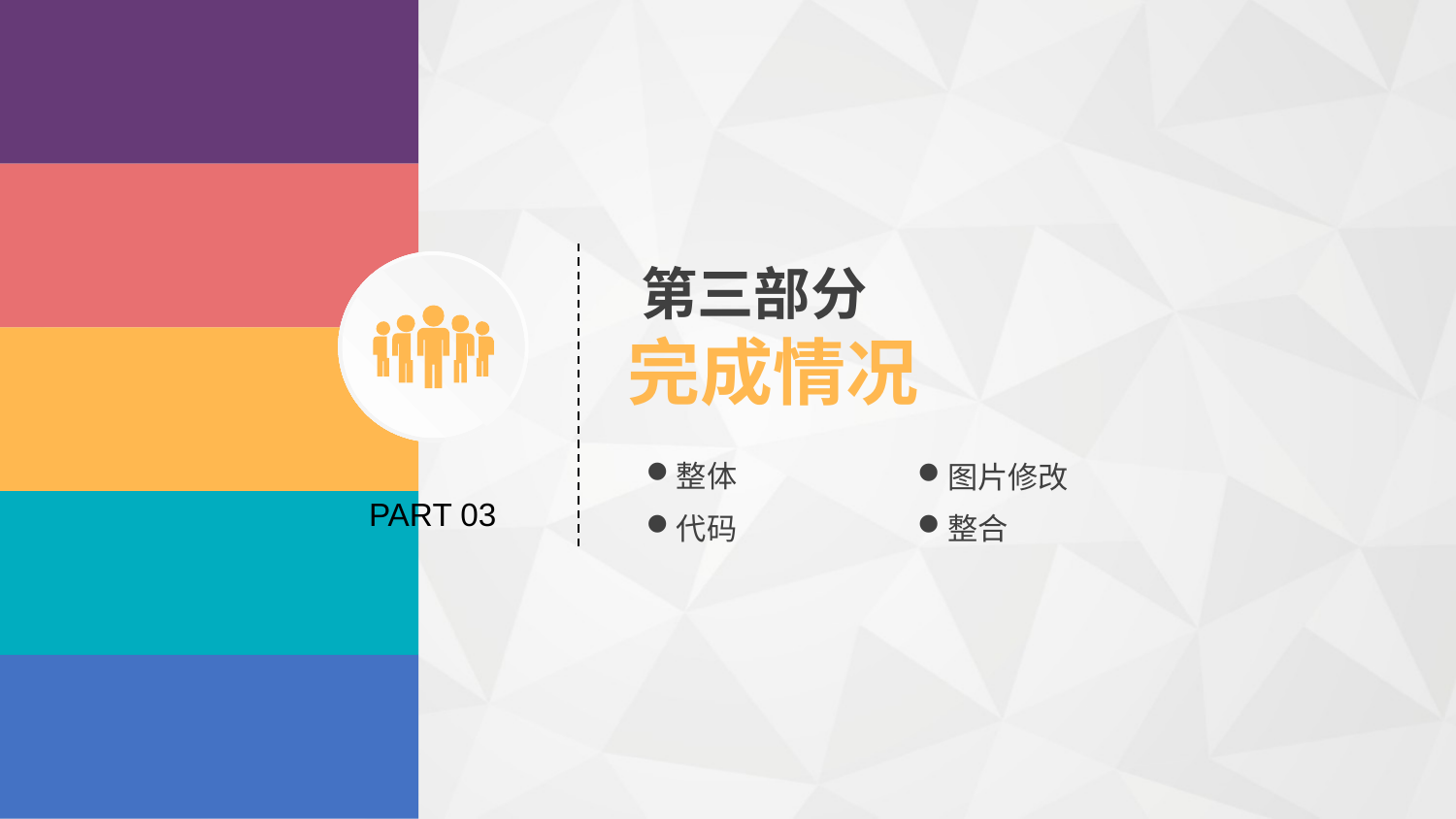

第三部分
完成情况

整体
图片修改
PART 03
代码
整合